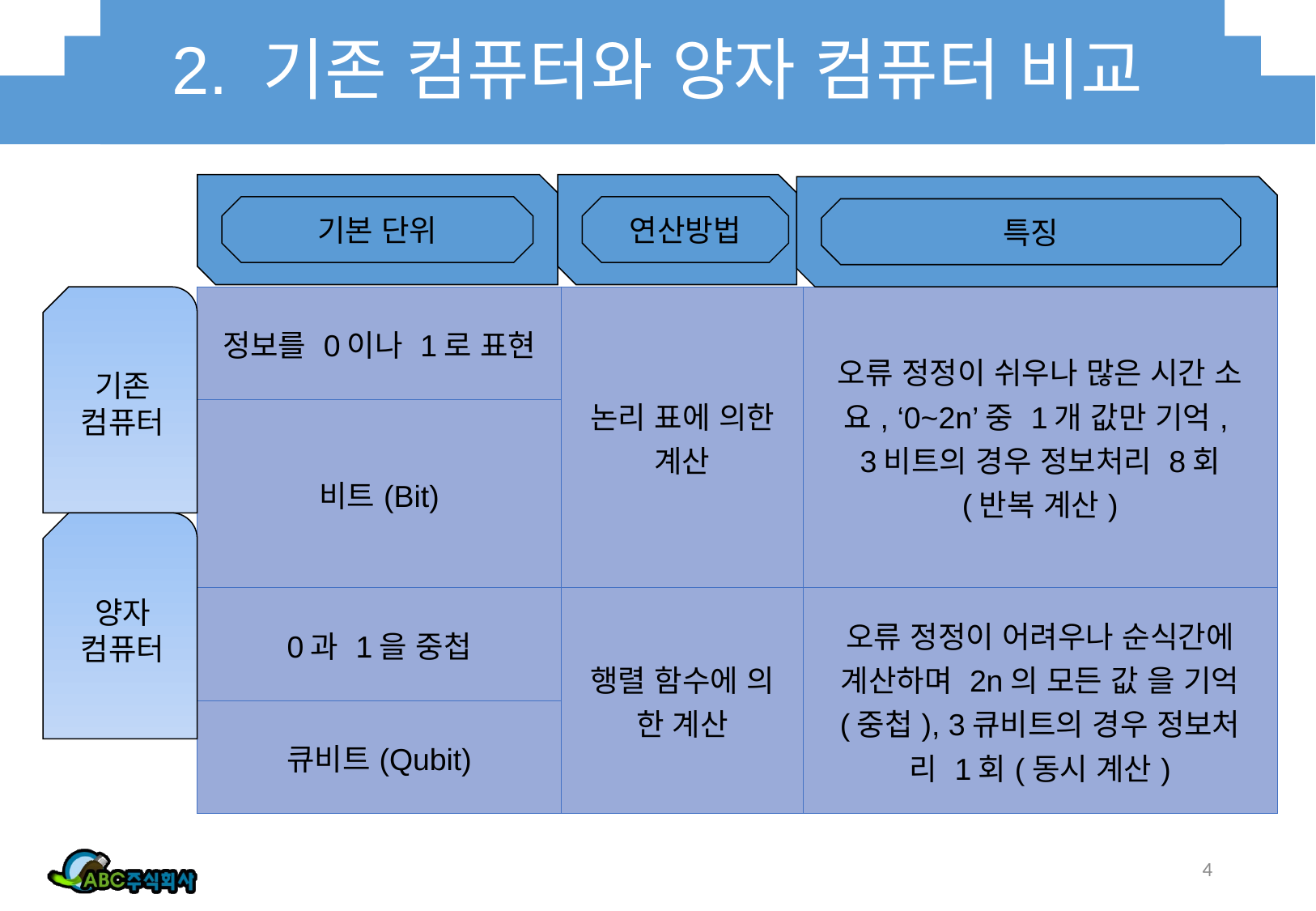

# 2. 기존 컴퓨터와 양자 컴퓨터 비교

기본 단위
연산방법
특징
기존
컴퓨터
| 정보를 0이나 1로 표현 | 논리 표에 의한 계산 | 오류 정정이 쉬우나 많은 시간 소 요, ‘0~2n’중 1개 값만 기억, 3비트의 경우 정보처리 8회 (반복 계산) |
| --- | --- | --- |
| 비트(Bit) |  |  |
| 0과 1을 중첩 | 행렬 함수에 의 한 계산 | 오류 정정이 어려우나 순식간에 계산하며 2n의 모든 값 을 기억 (중첩), 3큐비트의 경우 정보처 리 1회(동시 계산) |
| 큐비트(Qubit) |  |  |
양자
컴퓨터
4